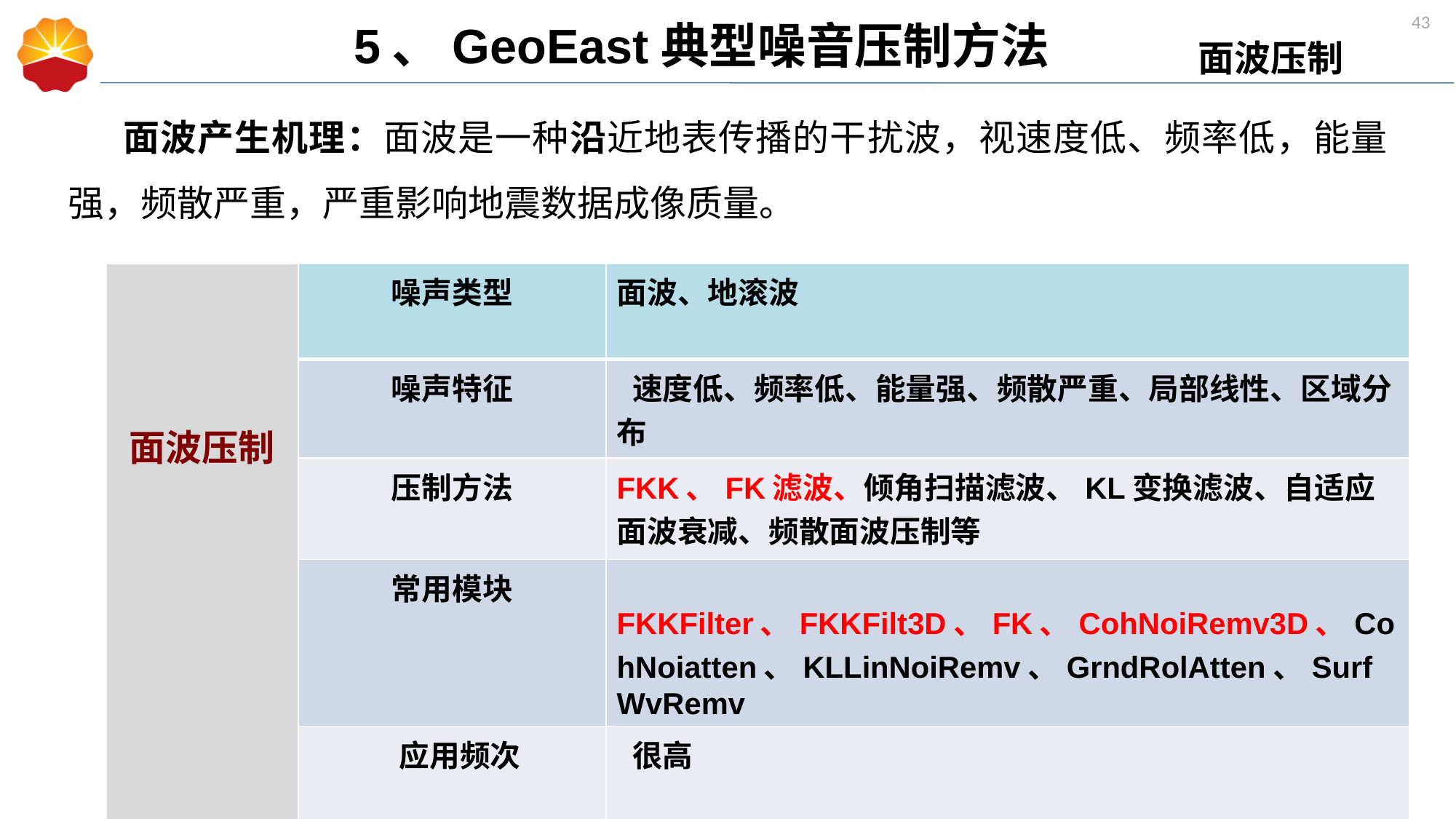

5、GeoEast典型噪音压制方法
面波压制
 面波产生机理：面波是一种沿近地表传播的干扰波，视速度低、频率低，能量强，频散严重，严重影响地震数据成像质量。
| 面波压制 | 噪声类型 | 面波、地滚波 |
| --- | --- | --- |
|  | 噪声特征 | 速度低、频率低、能量强、频散严重、局部线性、区域分布 |
|  | 压制方法 | FKK、FK滤波、倾角扫描滤波、KL变换滤波、自适应面波衰减、频散面波压制等 |
|  | 常用模块 | FKKFilter、FKKFilt3D、FK、CohNoiRemv3D、CohNoiatten、KLLinNoiRemv、GrndRolAtten、SurfWvRemv |
|  | 应用频次 | 很高 |